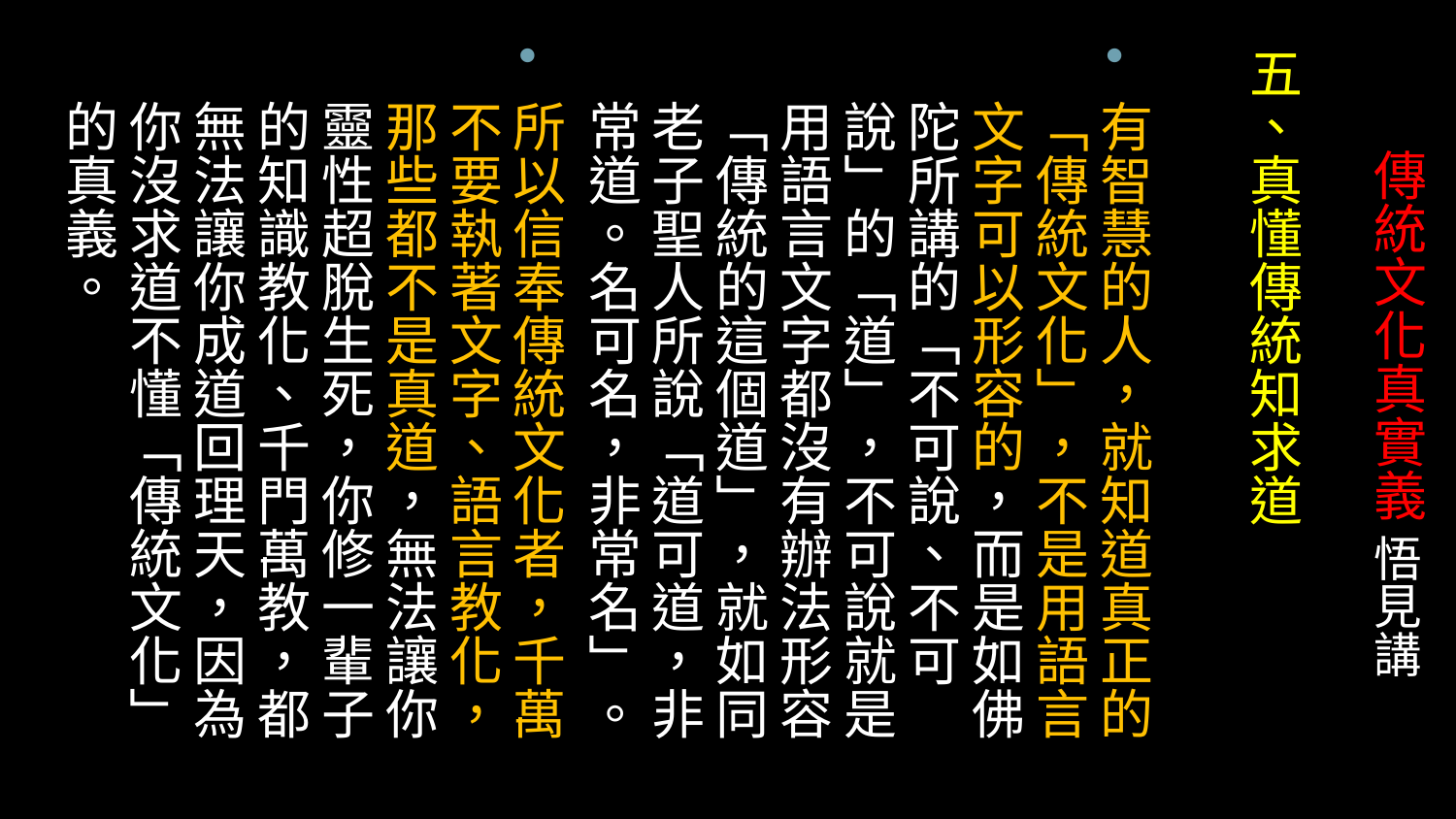

五、真懂傳統知求道

有智慧的人，就知道真正的「傳統文化」，不是用語言文字可以形容的，而是如佛陀所講的「不可說、不可說」的「道」，不可說就是用語言文字都沒有辦法形容「傳統的這個道」，就如同老子聖人所說「道可道，非常道。名可名，非常名」。
所以信奉傳統文化者，千萬不要執著文字、語言教化，那些都不是真道，無法讓你靈性超脫生死，你修一輩子的知識教化、千門萬教，都無法讓你成道回理天，因為你沒求道不懂「傳統文化」的真義。

# 傳統文化真實義 悟見講